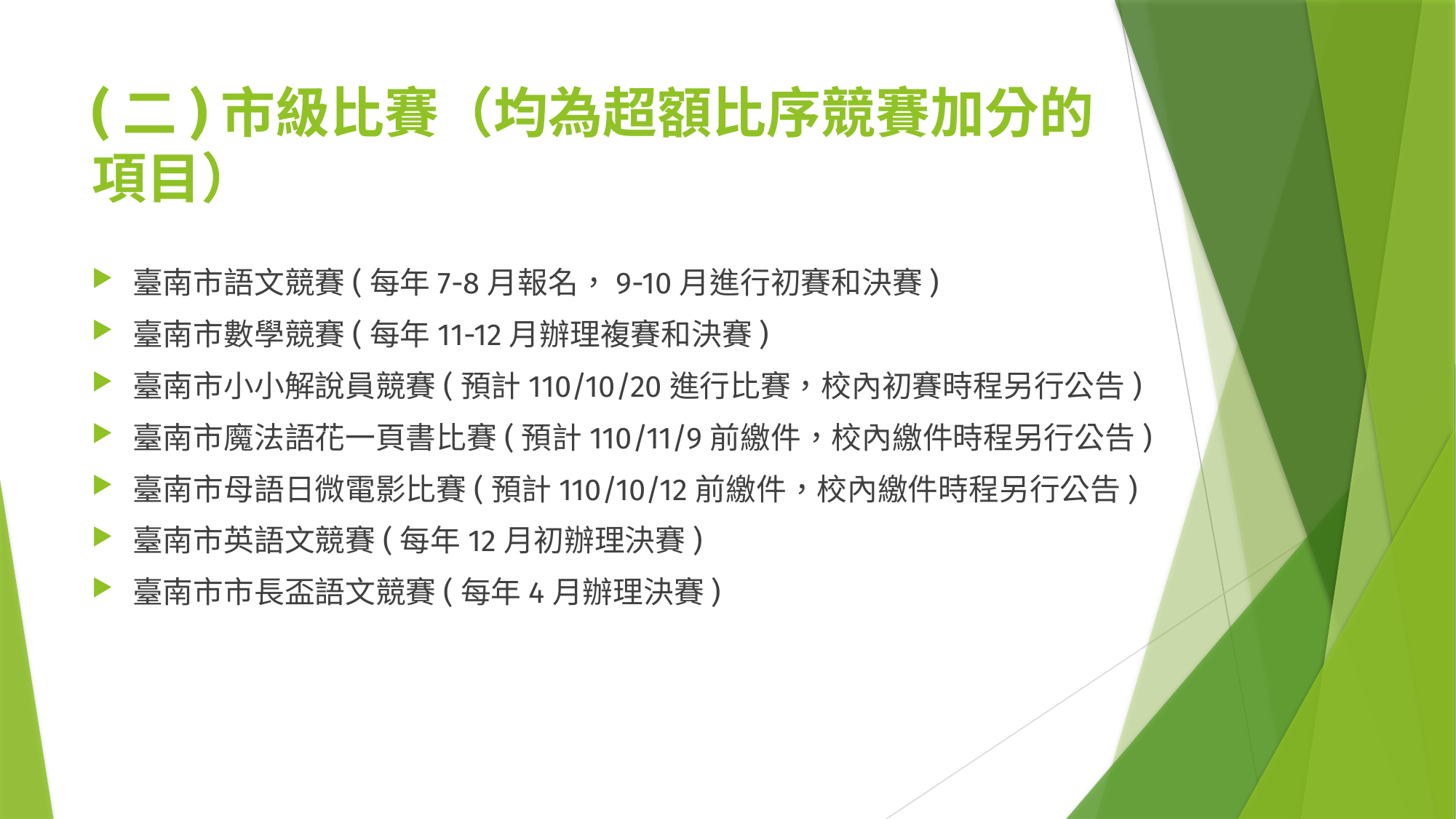

# (二)市級比賽（均為超額比序競賽加分的項目）
臺南市語文競賽(每年7-8月報名，9-10月進行初賽和決賽)
臺南市數學競賽(每年11-12月辦理複賽和決賽)
臺南市小小解說員競賽(預計110/10/20進行比賽，校內初賽時程另行公告)
臺南市魔法語花一頁書比賽(預計110/11/9前繳件，校內繳件時程另行公告)
臺南市母語日微電影比賽(預計110/10/12前繳件，校內繳件時程另行公告)
臺南市英語文競賽(每年12月初辦理決賽)
臺南市市長盃語文競賽(每年4月辦理決賽)